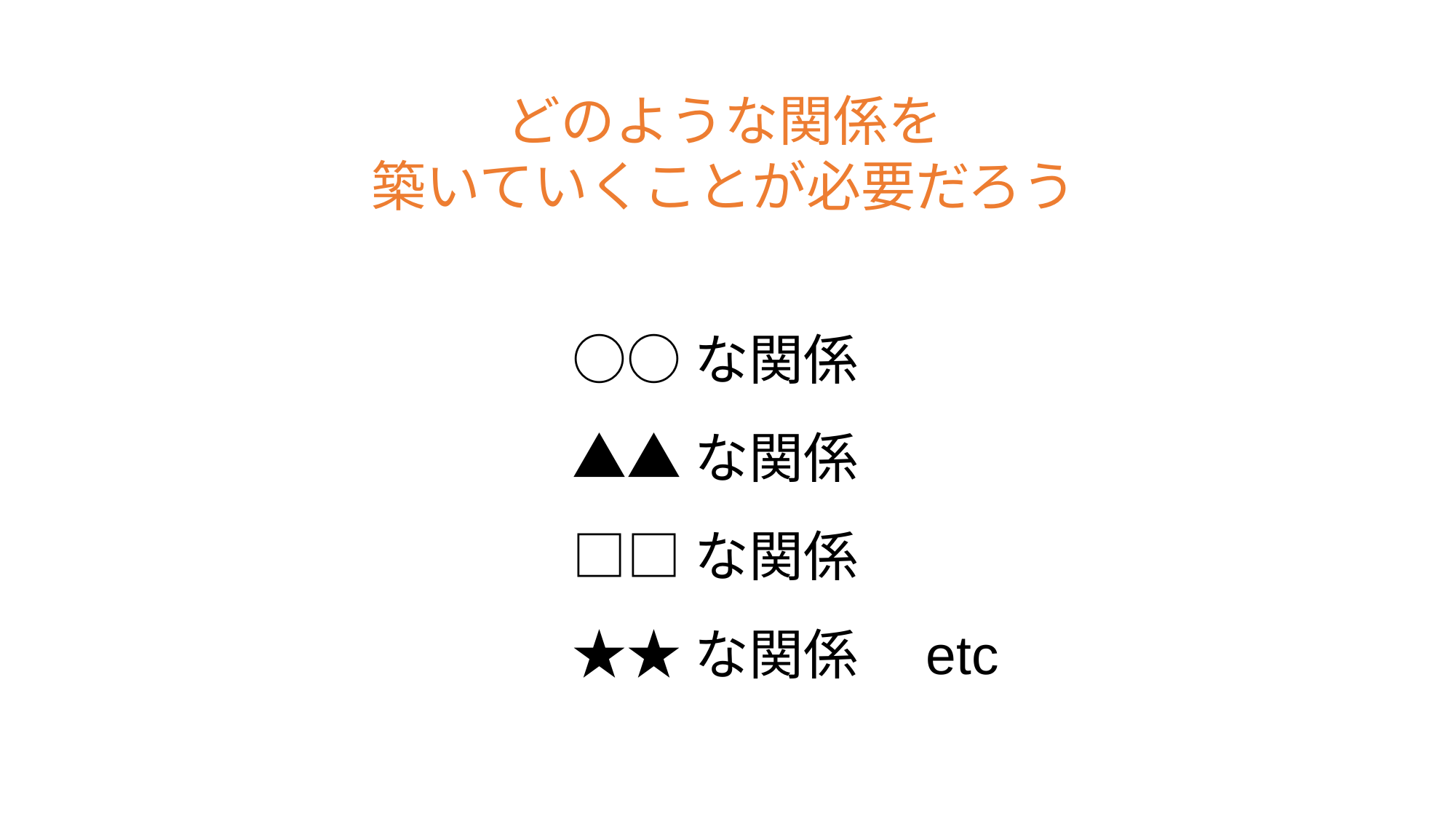

どのような関係を
築いていくことが必要だろう
○○な関係
▲▲な関係
□□な関係
★★な関係　etc